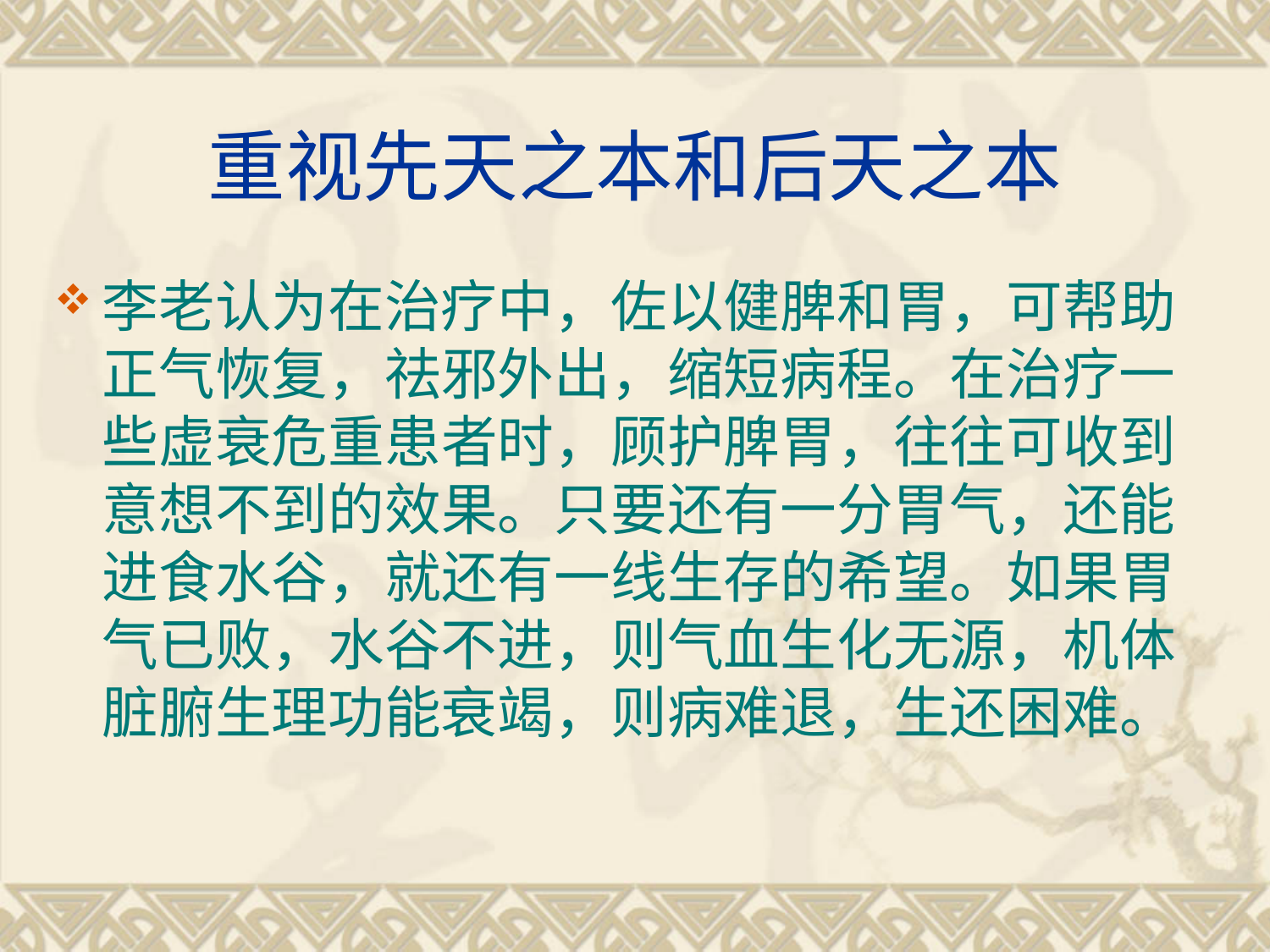

# 重视先天之本和后天之本
李老认为在治疗中，佐以健脾和胃，可帮助正气恢复，祛邪外出，缩短病程。在治疗一些虚衰危重患者时，顾护脾胃，往往可收到意想不到的效果。只要还有一分胃气，还能进食水谷，就还有一线生存的希望。如果胃气已败，水谷不进，则气血生化无源，机体脏腑生理功能衰竭，则病难退，生还困难。